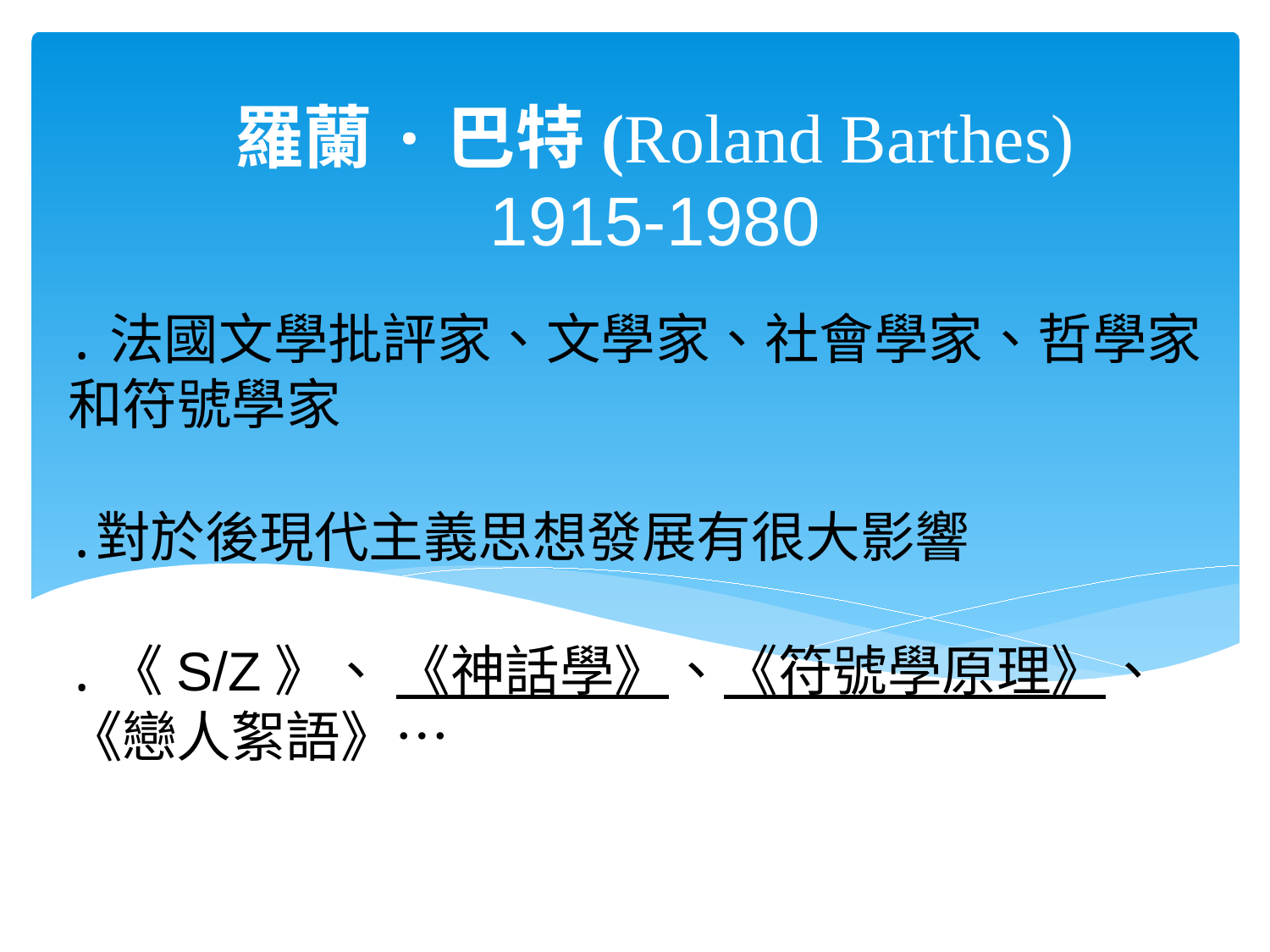

羅蘭·巴特(Roland Barthes)
1915-1980
# ․法國文學批評家、文學家、社會學家、哲學家和符號學家 ․對於後現代主義思想發展有很大影響 ․ 《S/Z》、 《神話學》、《符號學原理》、《戀人絮語》…